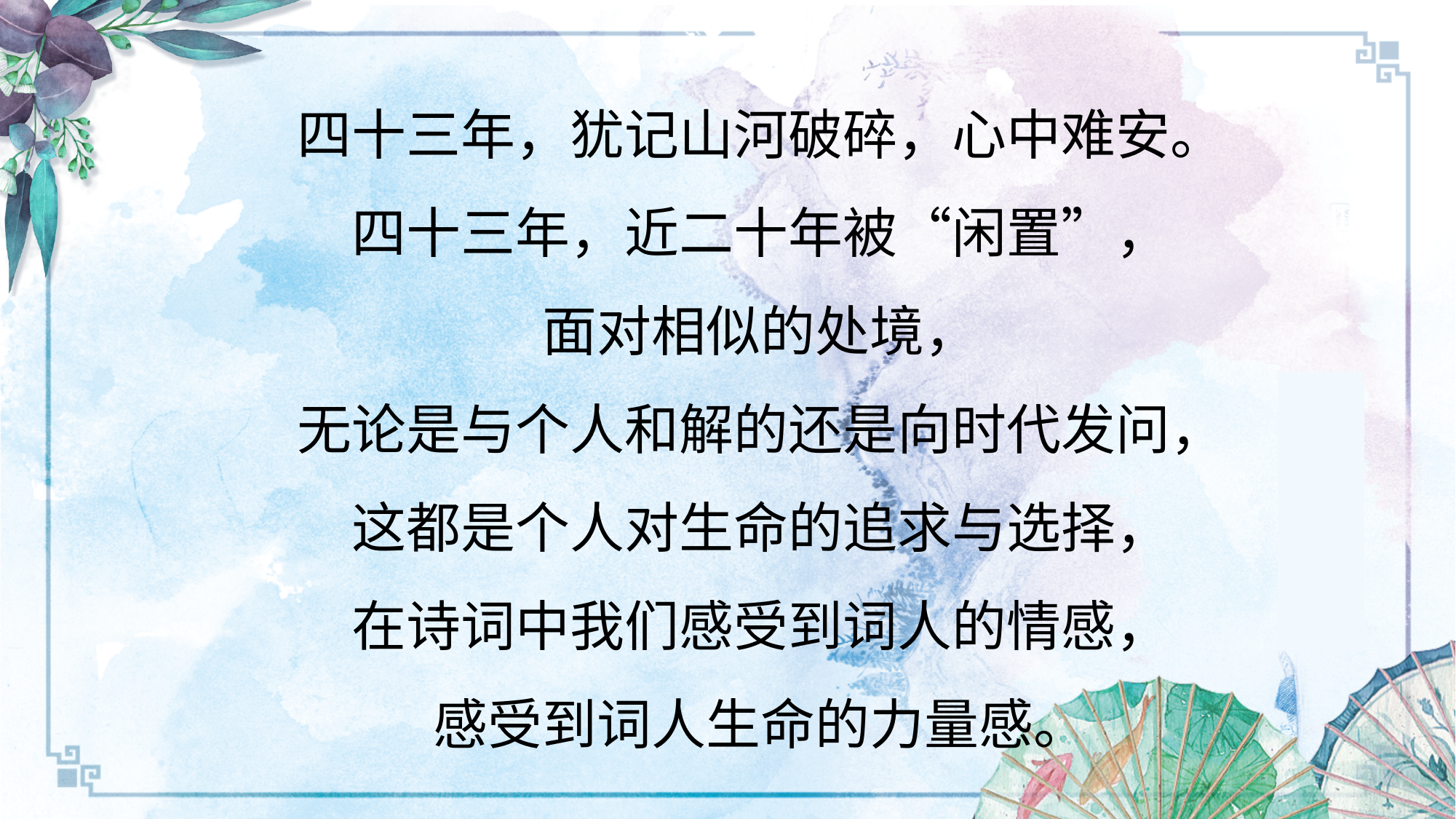

四十三年，犹记山河破碎，心中难安。
四十三年，近二十年被“闲置”，
面对相似的处境，
无论是与个人和解的还是向时代发问，
这都是个人对生命的追求与选择，
在诗词中我们感受到词人的情感，
感受到词人生命的力量感。